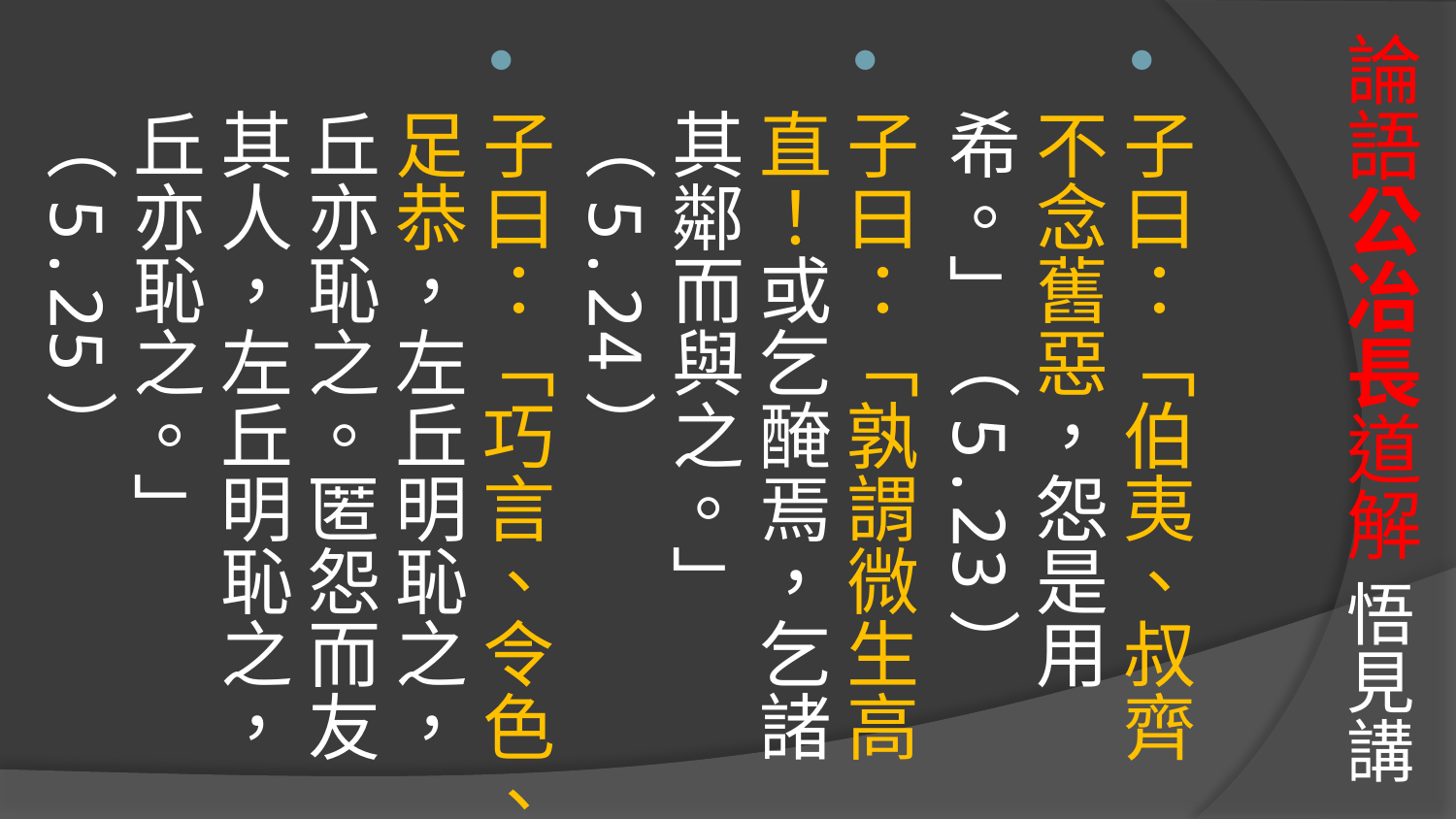

# 論語公冶長道解 悟見講
子曰：「伯夷、叔齊不念舊惡，怨是用希。」（5.23）
子曰：「孰謂微生高直！或乞醃焉，乞諸其鄰而與之。」（5.24）
子曰：「巧言、令色、足恭，左丘明恥之，丘亦恥之。匿怨而友其人，左丘明恥之，丘亦恥之。」（5.25）